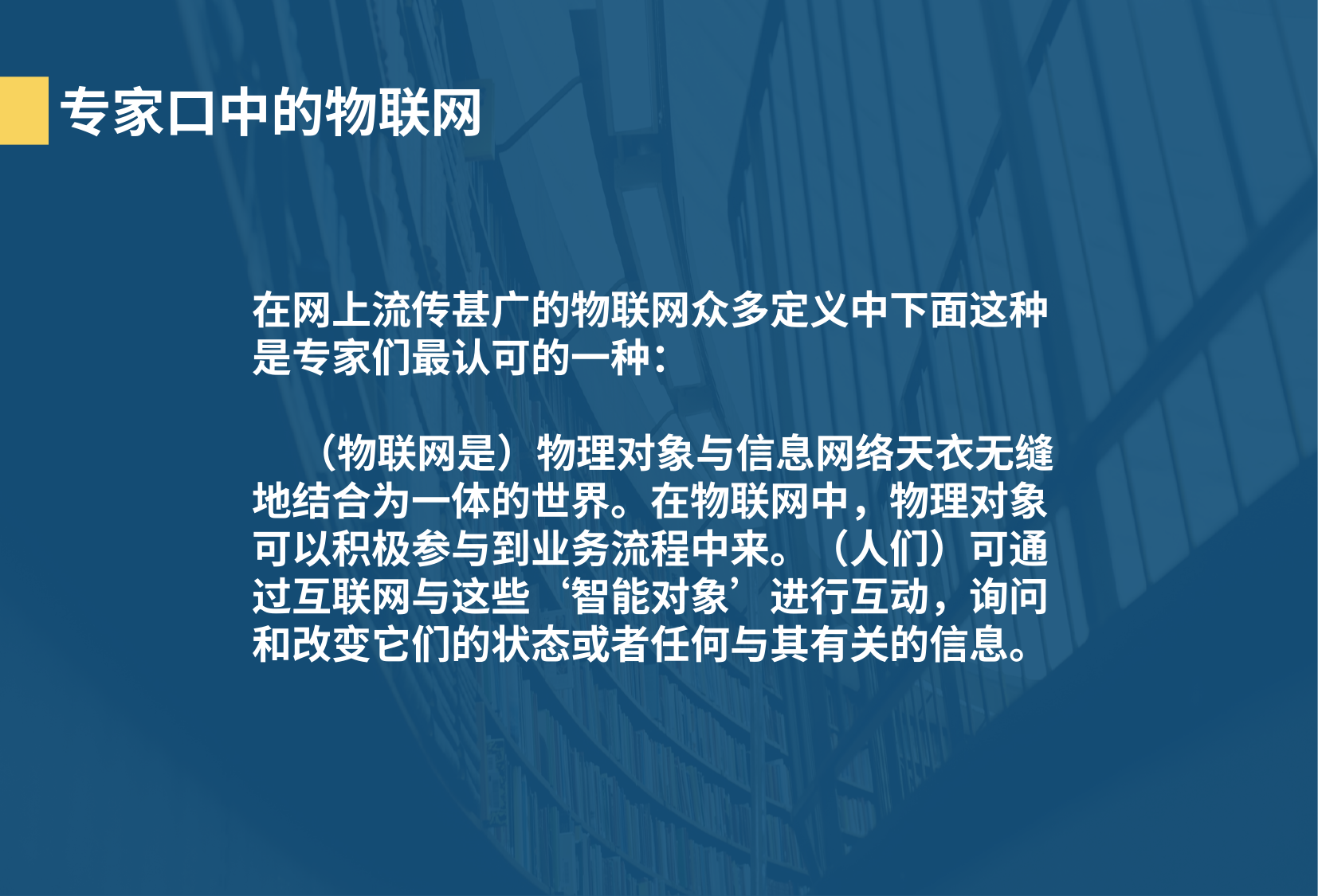

专家口中的物联网
在网上流传甚广的物联网众多定义中下面这种是专家们最认可的一种：

    （物联网是）物理对象与信息网络天衣无缝地结合为一体的世界。在物联网中，物理对象可以积极参与到业务流程中来。（人们）可通过互联网与这些‘智能对象’进行互动，询问和改变它们的状态或者任何与其有关的信息。